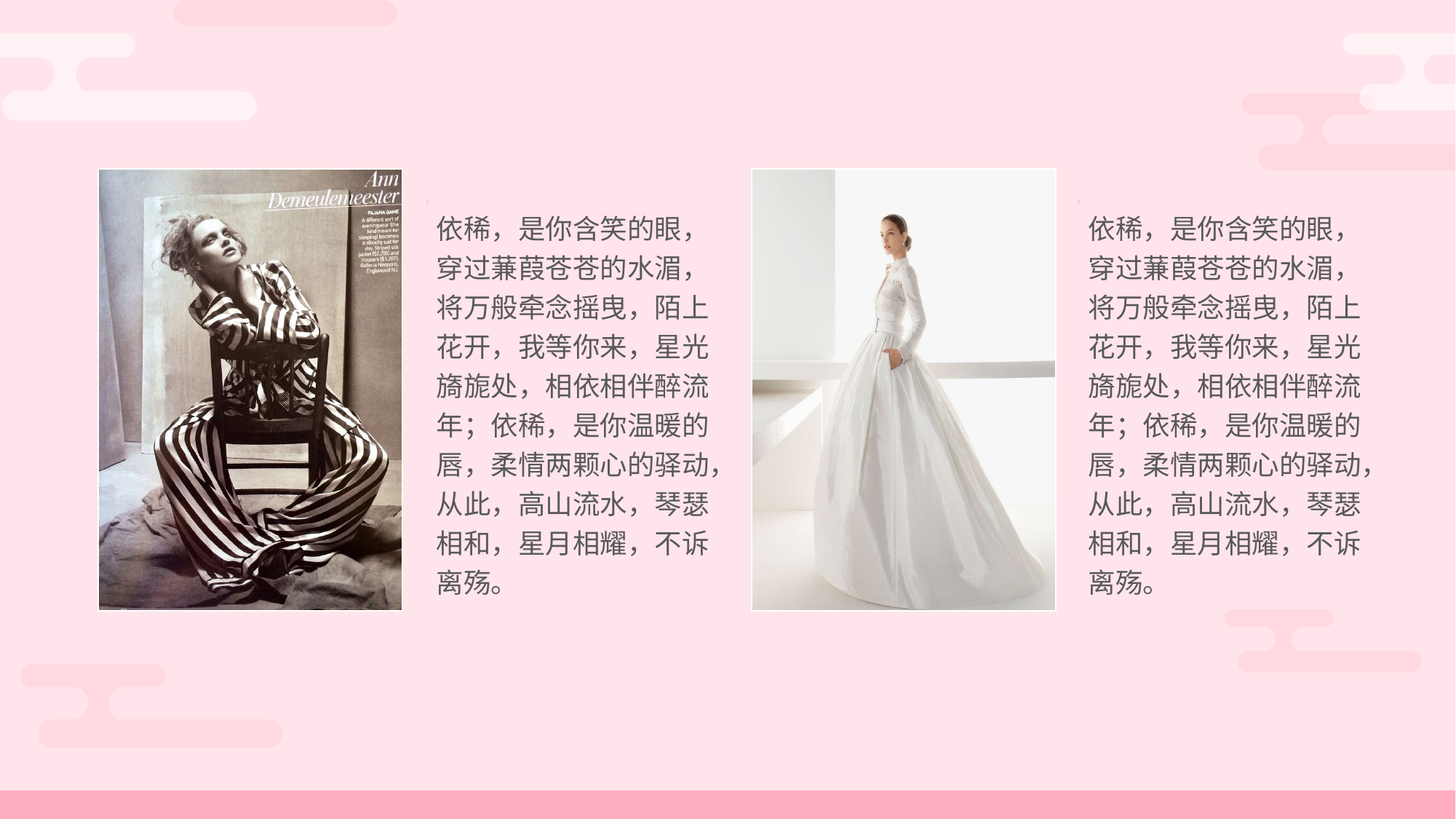

依稀，是你含笑的眼，穿过蒹葭苍苍的水湄，将万般牵念摇曳，陌上花开，我等你来，星光旖旎处，相依相伴醉流年；依稀，是你温暖的唇，柔情两颗心的驿动，从此，高山流水，琴瑟相和，星月相耀，不诉离殇。
依稀，是你含笑的眼，穿过蒹葭苍苍的水湄，将万般牵念摇曳，陌上花开，我等你来，星光旖旎处，相依相伴醉流年；依稀，是你温暖的唇，柔情两颗心的驿动，从此，高山流水，琴瑟相和，星月相耀，不诉离殇。